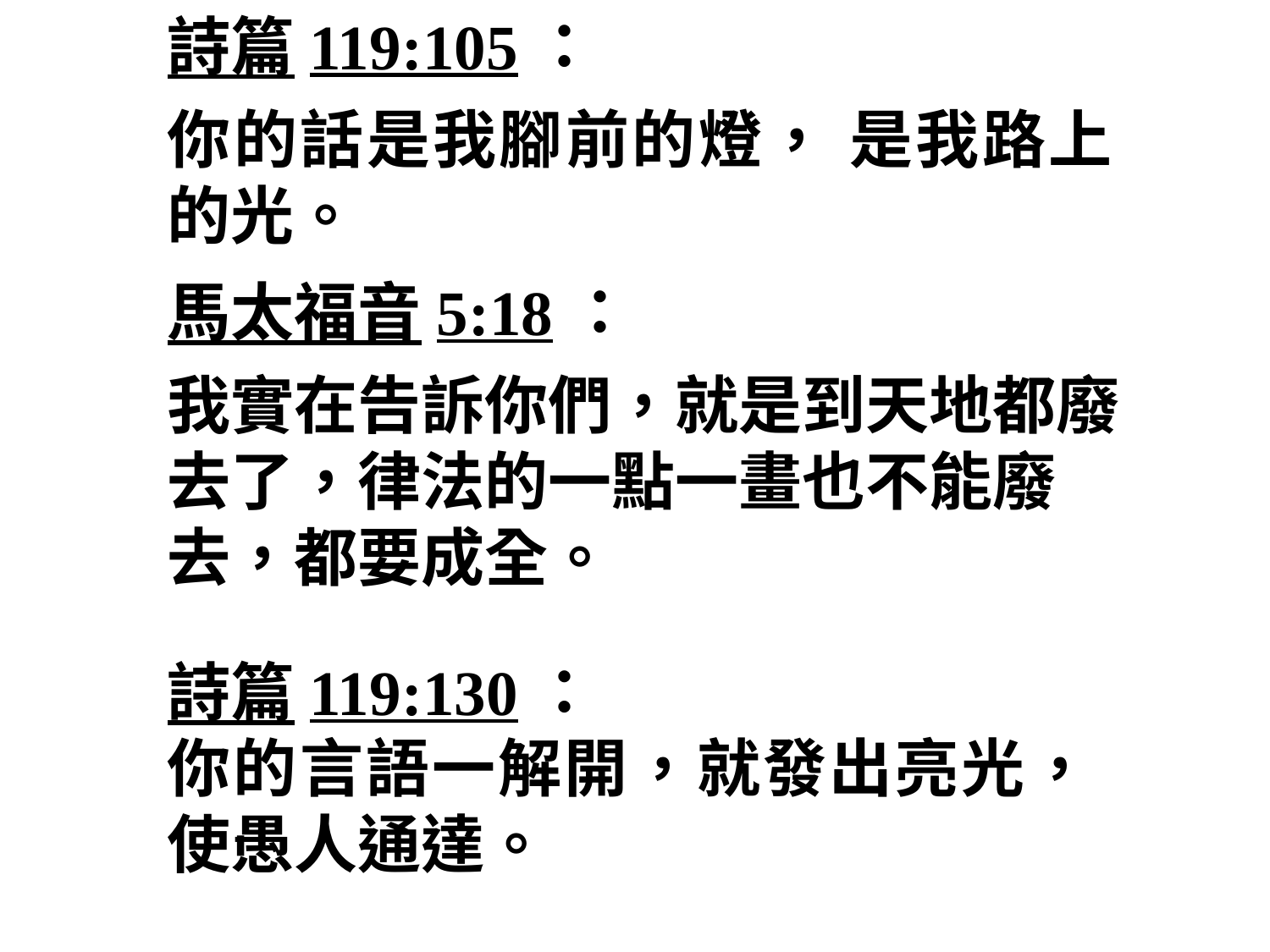

詩篇119:105：

你的話是我腳前的燈， 是我路上的光。
馬太福音5:18：

我實在告訴你們，就是到天地都廢去了，律法的一點一畫也不能廢去，都要成全。
詩篇119:130：
你的言語一解開，就發出亮光，使愚人通達。